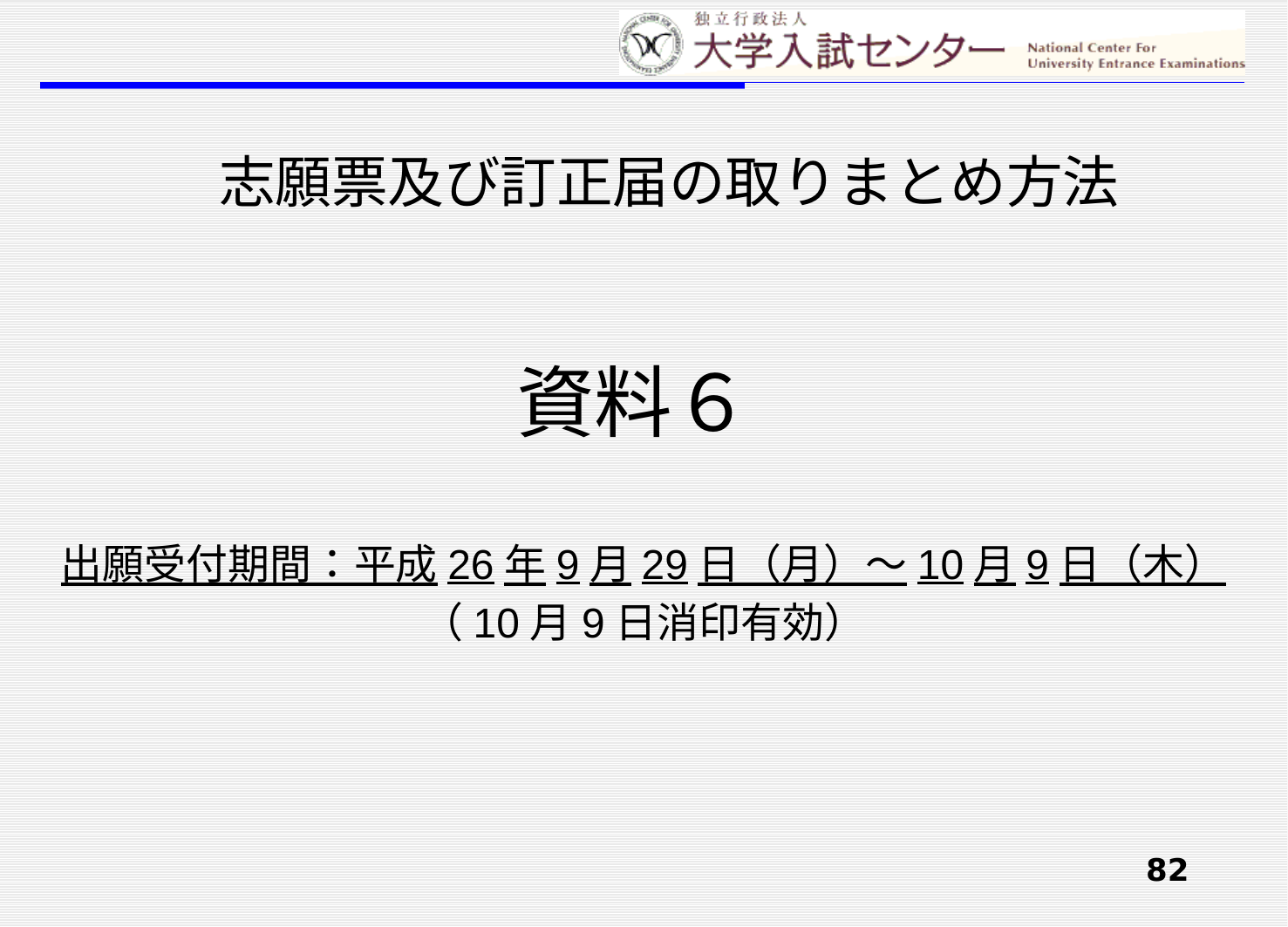

# 志願票及び訂正届の取りまとめ方法
資料６

出願受付期間：平成26年9月29日（月）～10月9日（木）
（10月9日消印有効）

82